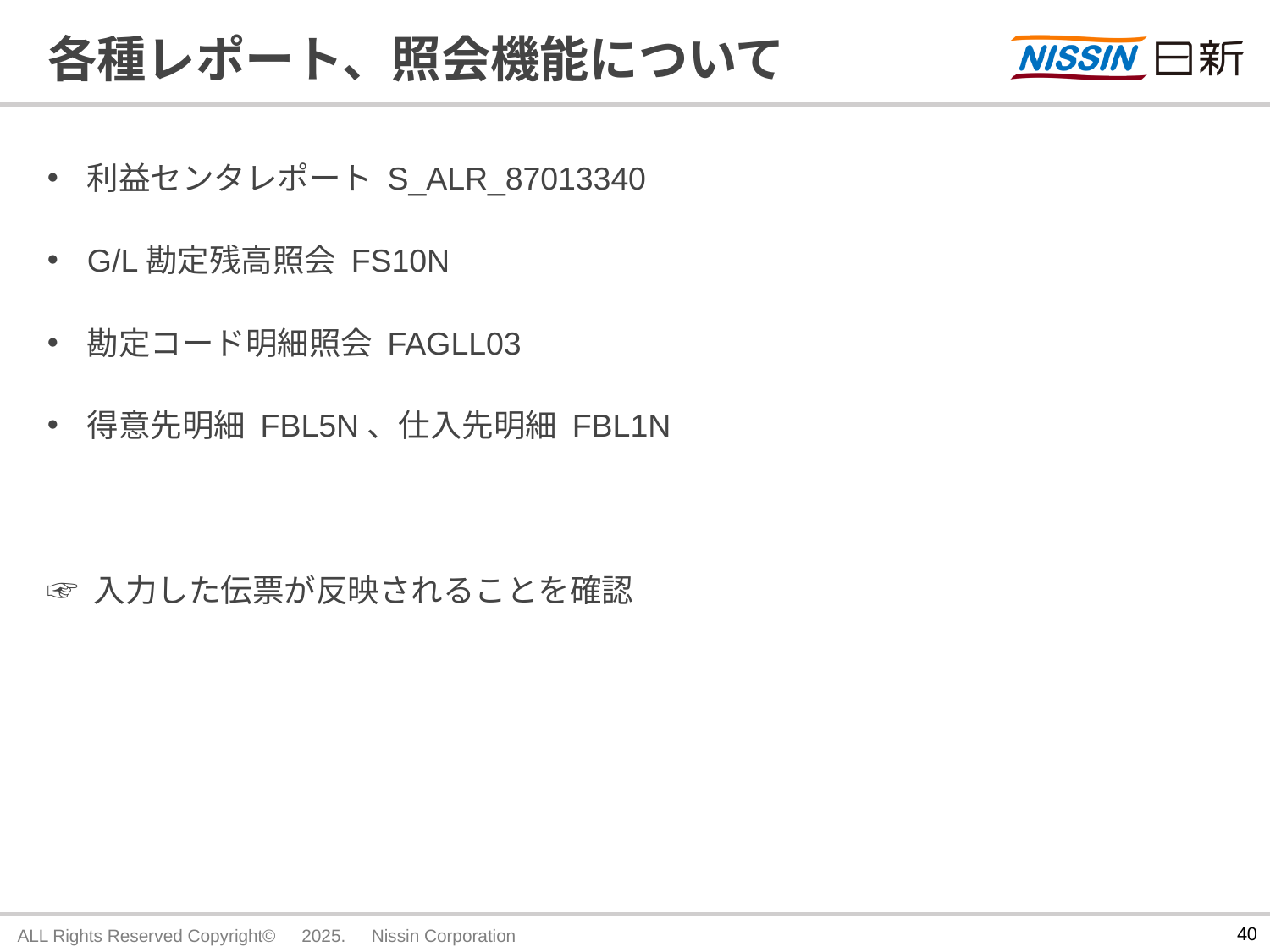

# 各種レポート、照会機能について
利益センタレポート S_ALR_87013340
G/L勘定残高照会 FS10N
勘定コード明細照会 FAGLL03
得意先明細 FBL5N、仕入先明細 FBL1N

☞ 入力した伝票が反映されることを確認
40